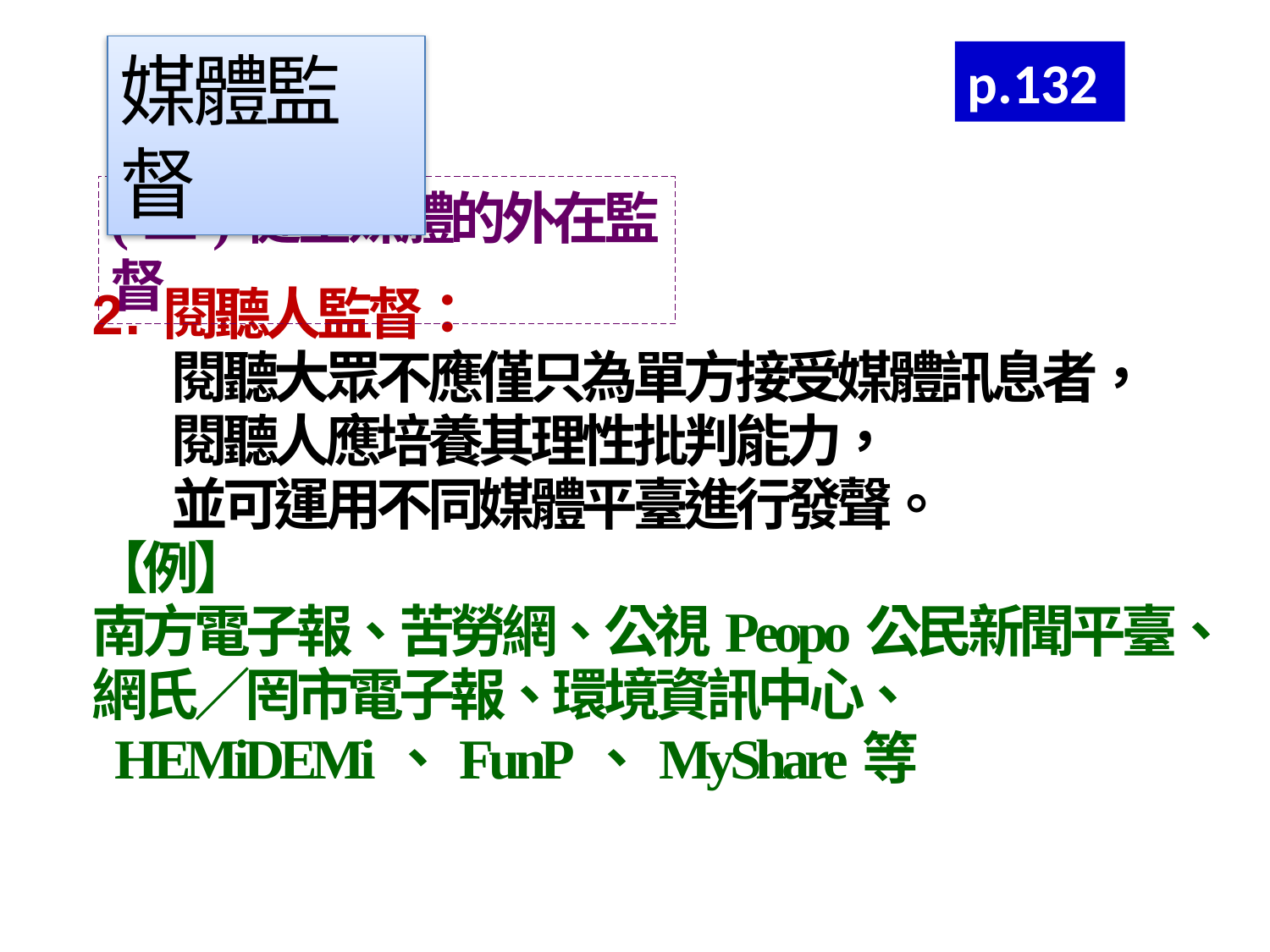

媒體監督
p.132
(二)健全媒體的外在監督
閱聽人監督：
        閱聽大眾不應僅只為單方接受媒體訊息者，
        閱聽人應培養其理性批判能力，
        並可運用不同媒體平臺進行發聲。
【例】
南方電子報、苦勞網、公視Peopo公民新聞平臺、
網氏／罔市電子報、環境資訊中心、
  HEMiDEMi、FunP、MyShare等